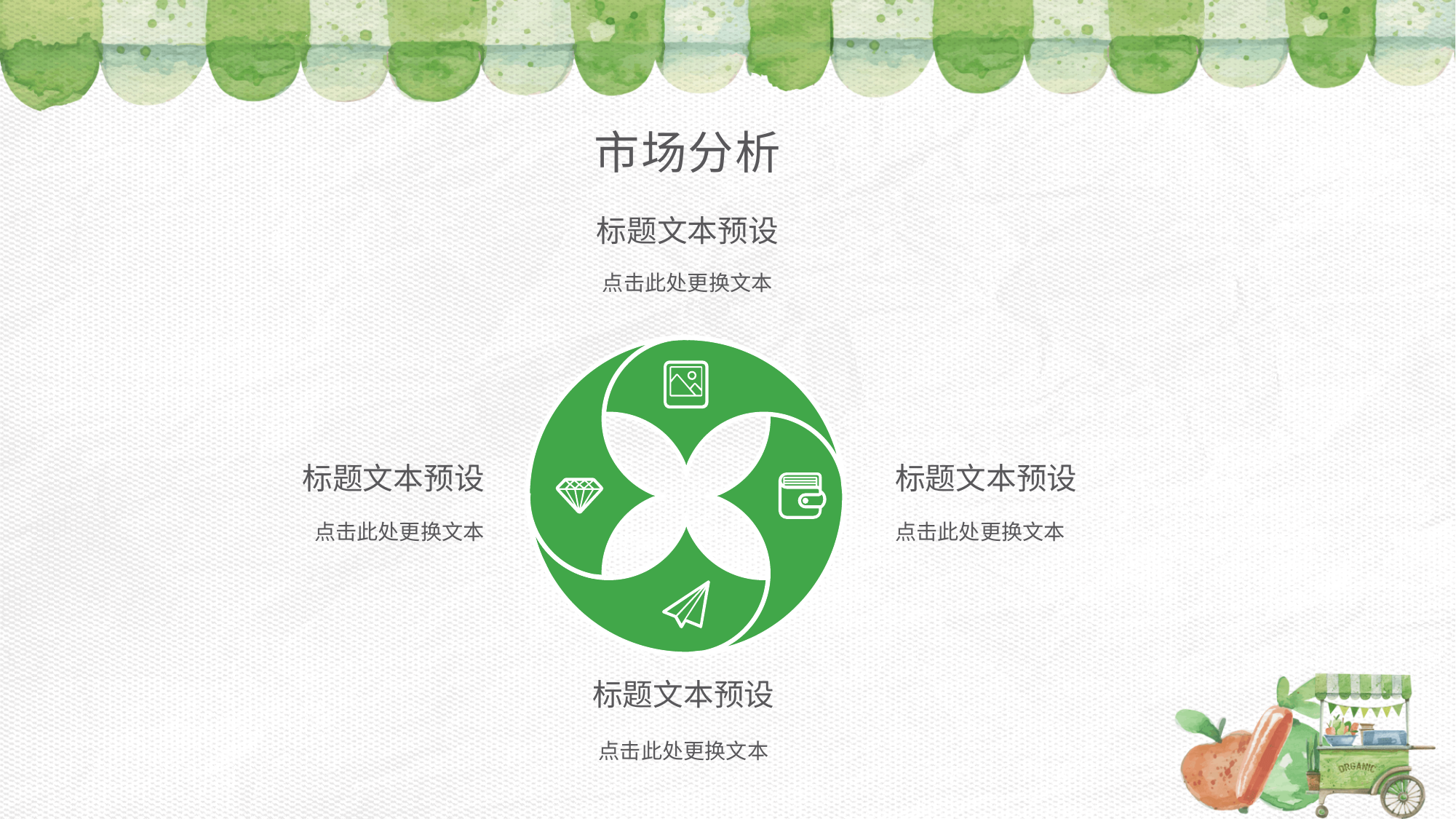

市场分析
标题文本预设
点击此处更换文本

标题文本预设
标题文本预设
点击此处更换文本

点击此处更换文本

标题文本预设
点击此处更换文本